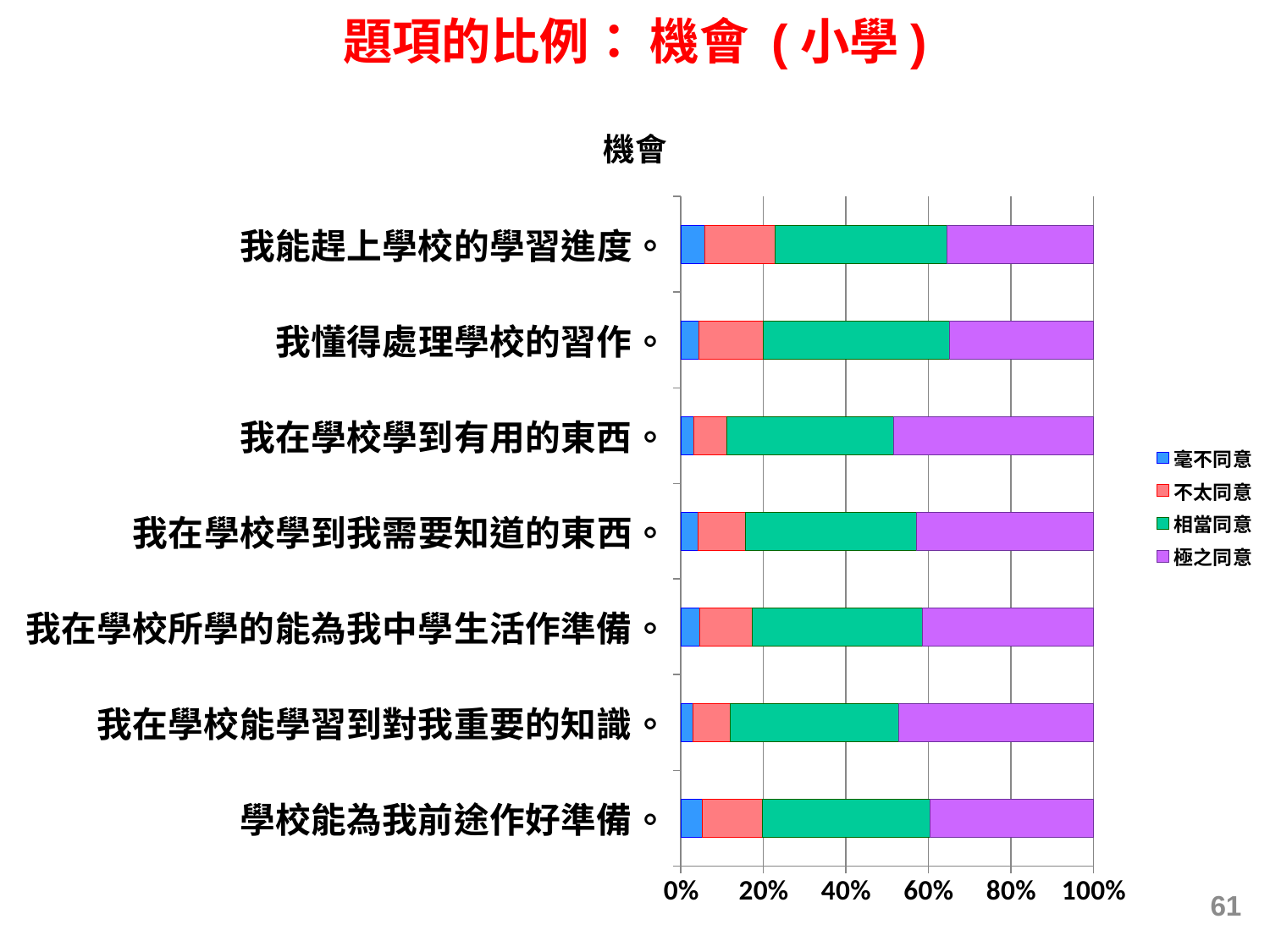

# 題項的比例： 機會 (小學)

### Chart: 機會

| Category | 毫不同意 | 不太同意 | 相當同意 | 極之同意 |
|---|---|---|---|---|
| 學校能為我前途作好準備。 | 0.0527758043235563 | 0.14422003450725704 | 0.40647518522277576 | 0.396528975946414 |
| 我在學校能學習到對我重要的知識。 | 0.03040816326530618 | 0.08887755102040816 | 0.4084693877551026 | 0.47224489795918434 |
| 我在學校所學的能為我中學生活作準備。 | 0.046857492105531376 | 0.12549658755220586 | 0.4129571152083123 | 0.41468880513395256 |
| 我在學校學到我需要知道的東西。 | 0.042583683079127924 | 0.11342000204729252 | 0.41498618077592464 | 0.42901013409765687 |
| 我在學校學到有用的東西。 | 0.030686104597818342 | 0.0817616474666123 | 0.40289530023447917 | 0.48465694770109086 |
| 我懂得處理學校的習作。 | 0.04420966252949021 | 0.1565288747563854 | 0.4507128936301159 | 0.3485485690840097 |
| 我能趕上學校的學習進度。 | 0.0573494957726393 | 0.17092798207191642 | 0.4179484567586839 | 0.35377406539676165 |
61